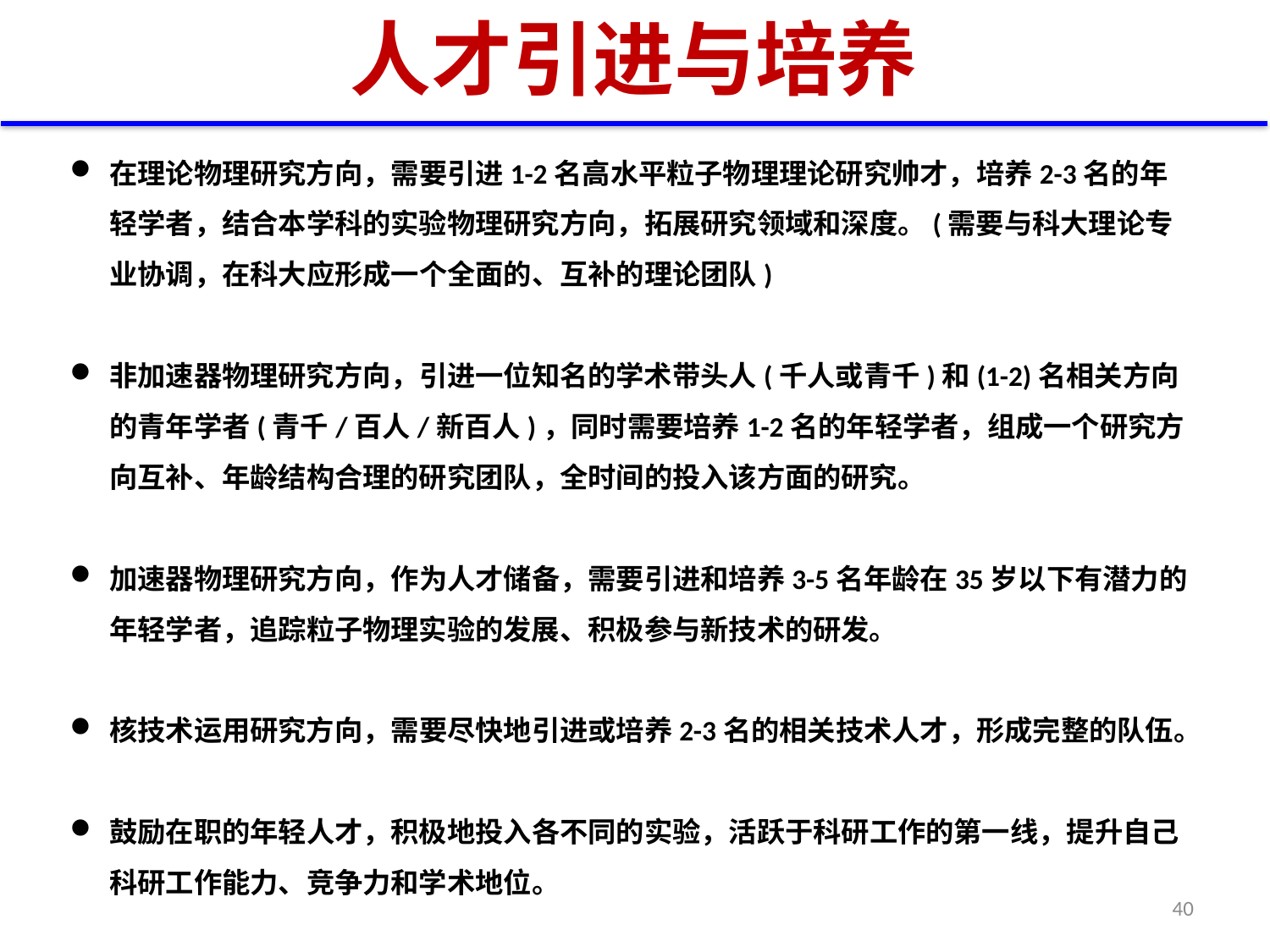

# 人才引进与培养
在理论物理研究方向，需要引进1-2名高水平粒子物理理论研究帅才，培养2-3名的年轻学者，结合本学科的实验物理研究方向，拓展研究领域和深度。(需要与科大理论专业协调，在科大应形成一个全面的、互补的理论团队)

非加速器物理研究方向，引进一位知名的学术带头人(千人或青千)和(1-2)名相关方向的青年学者(青千/百人/新百人)，同时需要培养1-2名的年轻学者，组成一个研究方向互补、年龄结构合理的研究团队，全时间的投入该方面的研究。

加速器物理研究方向，作为人才储备，需要引进和培养3-5名年龄在35岁以下有潜力的年轻学者，追踪粒子物理实验的发展、积极参与新技术的研发。

核技术运用研究方向，需要尽快地引进或培养2-3名的相关技术人才，形成完整的队伍。

鼓励在职的年轻人才，积极地投入各不同的实验，活跃于科研工作的第一线，提升自己科研工作能力、竞争力和学术地位。
40